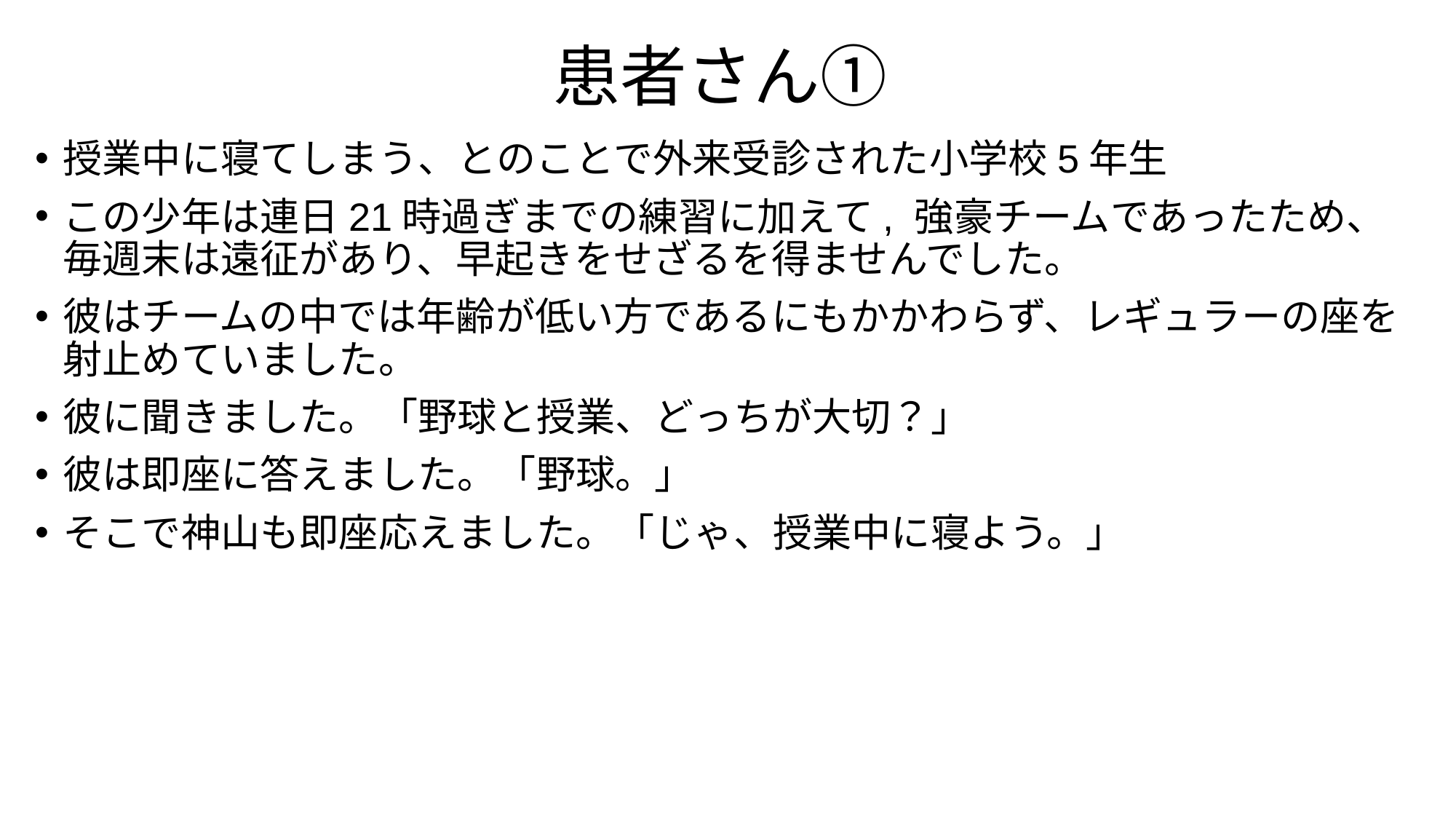

# 患者さん①
授業中に寝てしまう、とのことで外来受診された小学校5年生
この少年は連日21時過ぎまでの練習に加えて, 強豪チームであったため、毎週末は遠征があり、早起きをせざるを得ませんでした。
彼はチームの中では年齢が低い方であるにもかかわらず、レギュラーの座を射止めていました。
彼に聞きました。「野球と授業、どっちが大切？」
彼は即座に答えました。「野球。」
そこで神山も即座応えました。「じゃ、授業中に寝よう。」